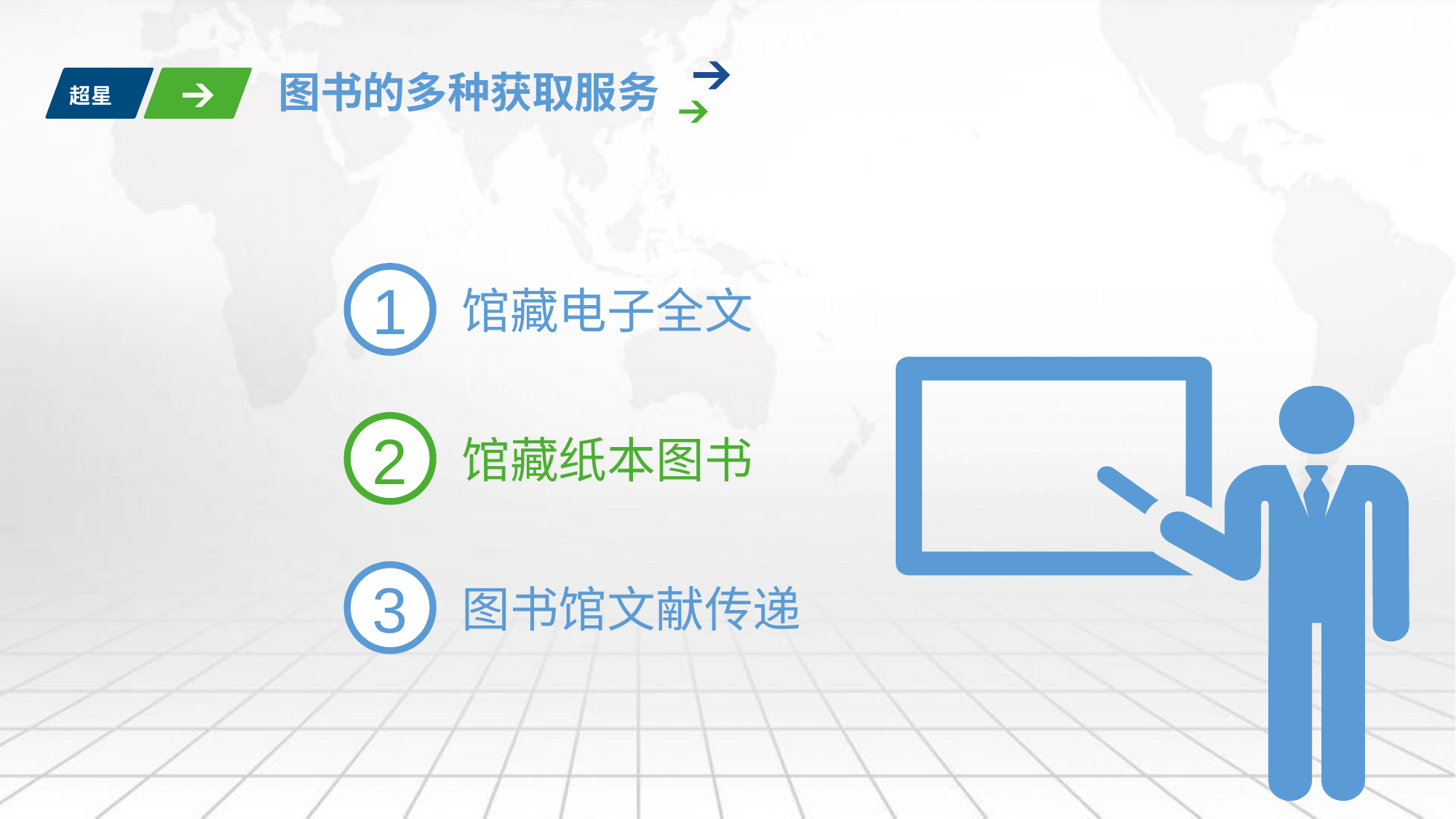

图书的多种获取服务

超星

1
馆藏电子全文

2
馆藏纸本图书
3
图书馆文献传递